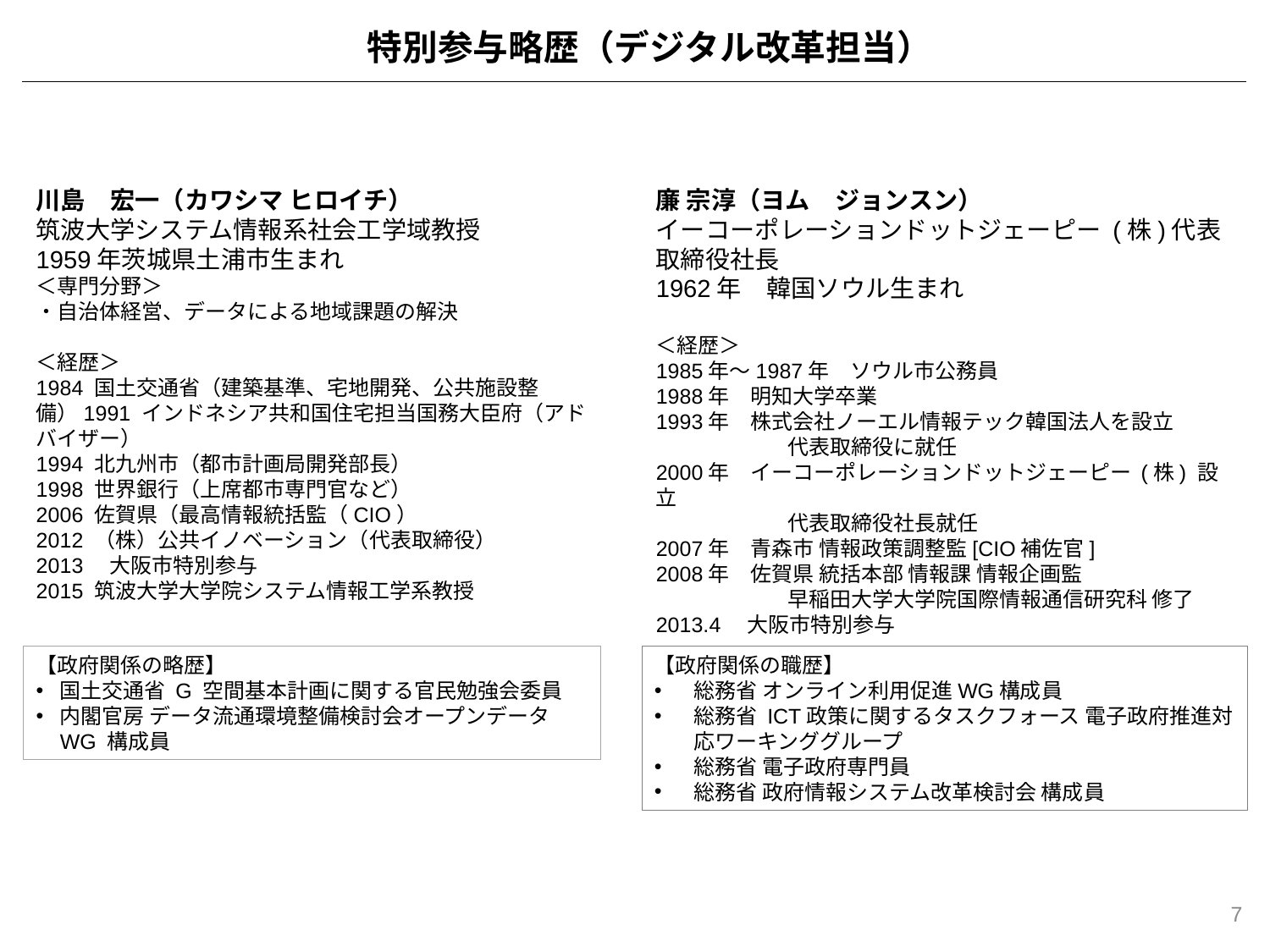

特別参与略歴（デジタル改革担当）
川島　宏一（カワシマ ヒロイチ）
筑波大学システム情報系社会工学域教授
1959年茨城県土浦市生まれ
＜専門分野＞
・自治体経営、データによる地域課題の解決

＜経歴＞
1984 国土交通省（建築基準、宅地開発、公共施設整備）1991 インドネシア共和国住宅担当国務大臣府（アドバイザー）
1994 北九州市（都市計画局開発部長）
1998 世界銀行（上席都市専門官など）
2006 佐賀県（最高情報統括監（CIO）
2012 （株）公共イノベーション（代表取締役）
2013　大阪市特別参与
2015 筑波大学大学院システム情報工学系教授
廉 宗淳（ヨム　ジョンスン）
イーコーポレーションドットジェーピー (株)代表取締役社長
1962年　韓国ソウル生まれ

＜経歴＞
1985年～1987年　ソウル市公務員
1988年　明知大学卒業
1993年　株式会社ノーエル情報テック韓国法人を設立
　　　　　　 代表取締役に就任
2000年　イーコーポレーションドットジェーピー (株) 設立
　　　　　　 代表取締役社長就任
2007年　青森市 情報政策調整監[CIO補佐官]
2008年　佐賀県 統括本部 情報課 情報企画監
　　　　　　 早稲田大学大学院国際情報通信研究科 修了
2013.4　大阪市特別参与
【政府関係の略歴】
国土交通省 G 空間基本計画に関する官民勉強会委員
内閣官房 データ流通環境整備検討会オープンデータWG 構成員
【政府関係の職歴】
総務省 オンライン利用促進WG構成員
総務省 ICT政策に関するタスクフォース 電子政府推進対応ワーキンググループ
総務省 電子政府専門員
総務省 政府情報システム改革検討会 構成員
7